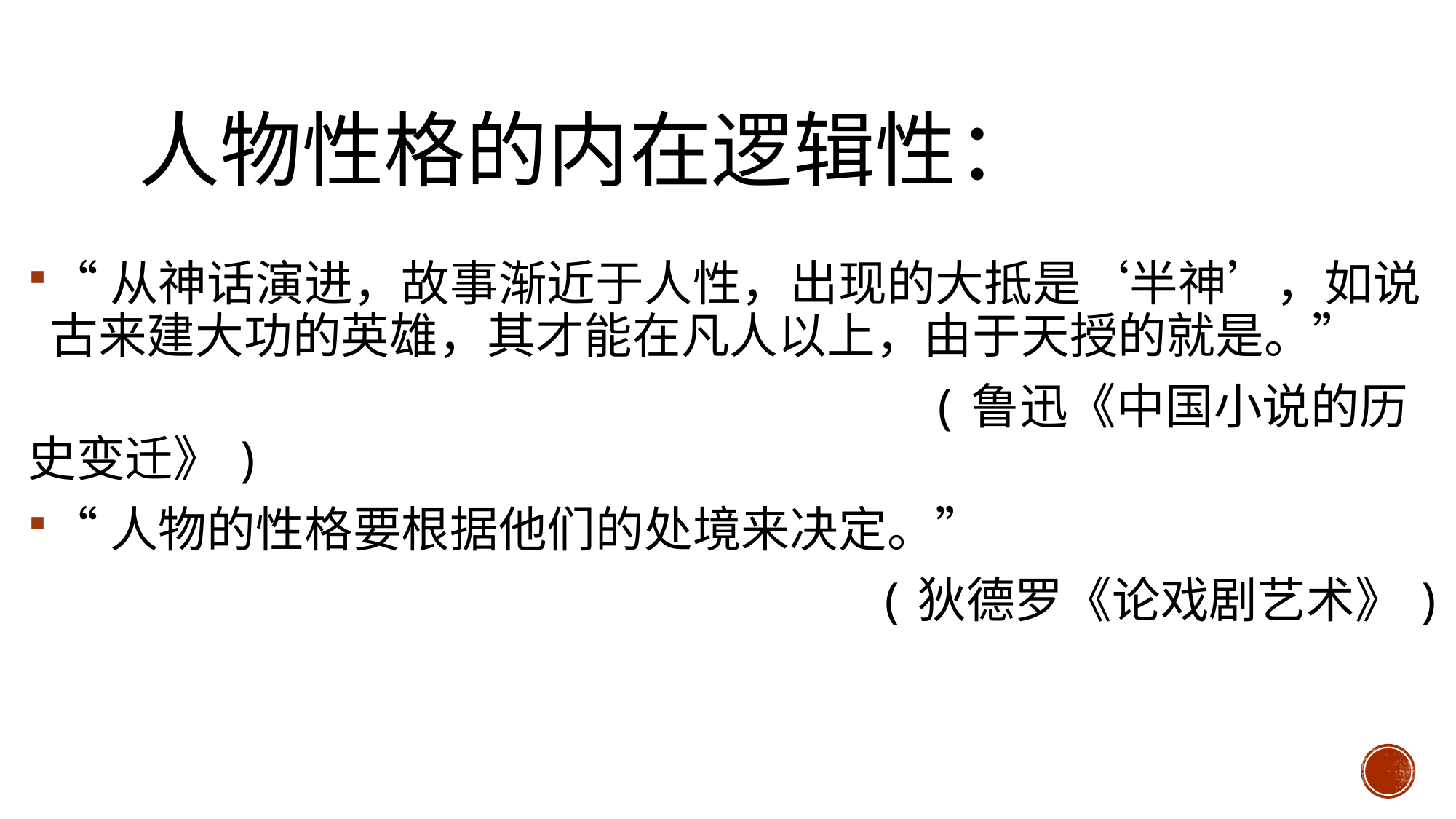

# 人物性格的内在逻辑性：
“从神话演进，故事渐近于人性，出现的大抵是‘半神’，如说古来建大功的英雄，其才能在凡人以上，由于天授的就是。”
                               (鲁迅《中国小说的历史变迁》)
“人物的性格要根据他们的处境来决定。”
(狄德罗《论戏剧艺术》)